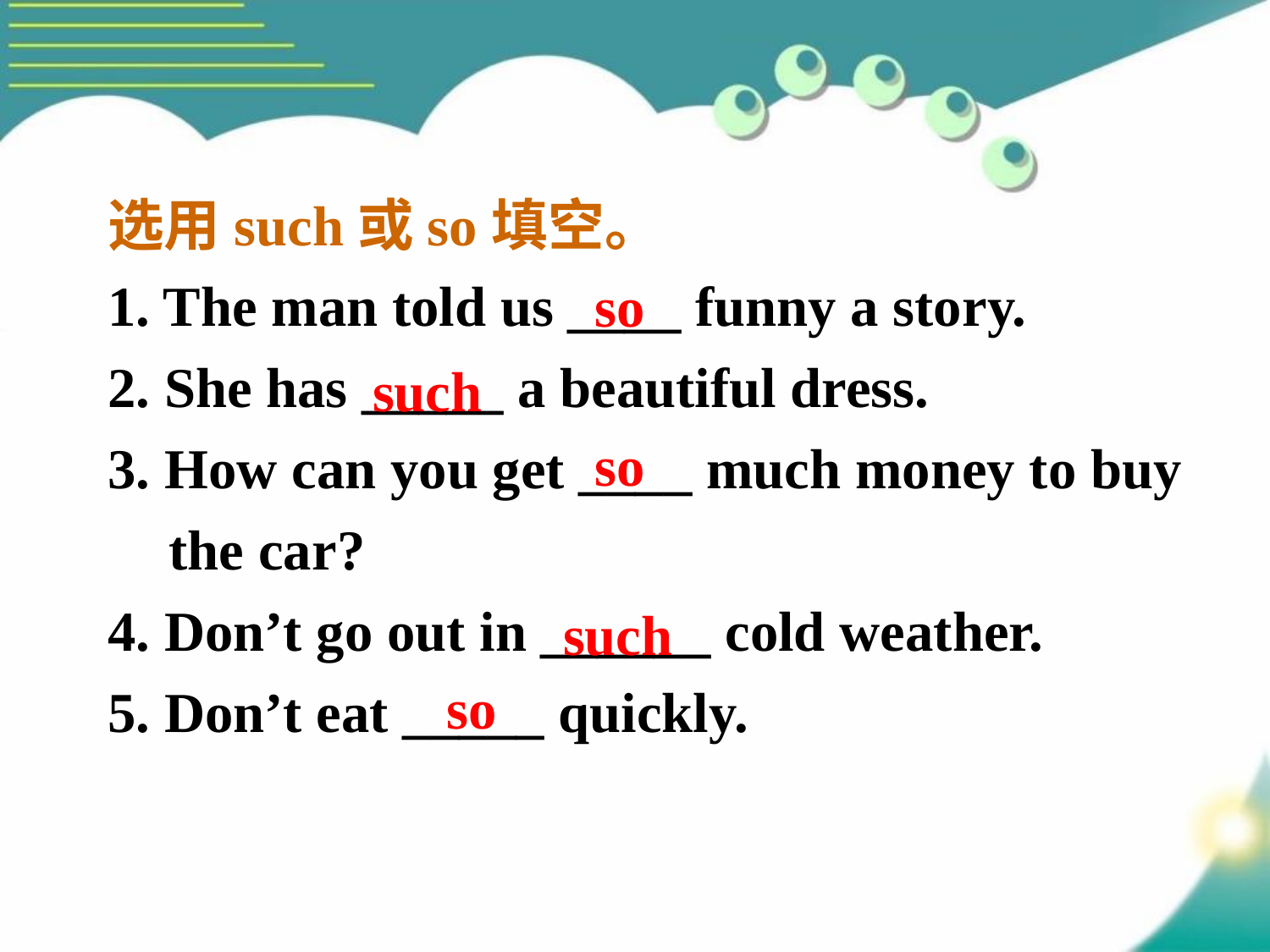

选用such或so填空。
1. The man told us ____ funny a story.
2. She has _____ a beautiful dress.
3. How can you get ____ much money to buy the car?
4. Don’t go out in ______ cold weather.
5. Don’t eat _____ quickly.
so
such
so
such
so